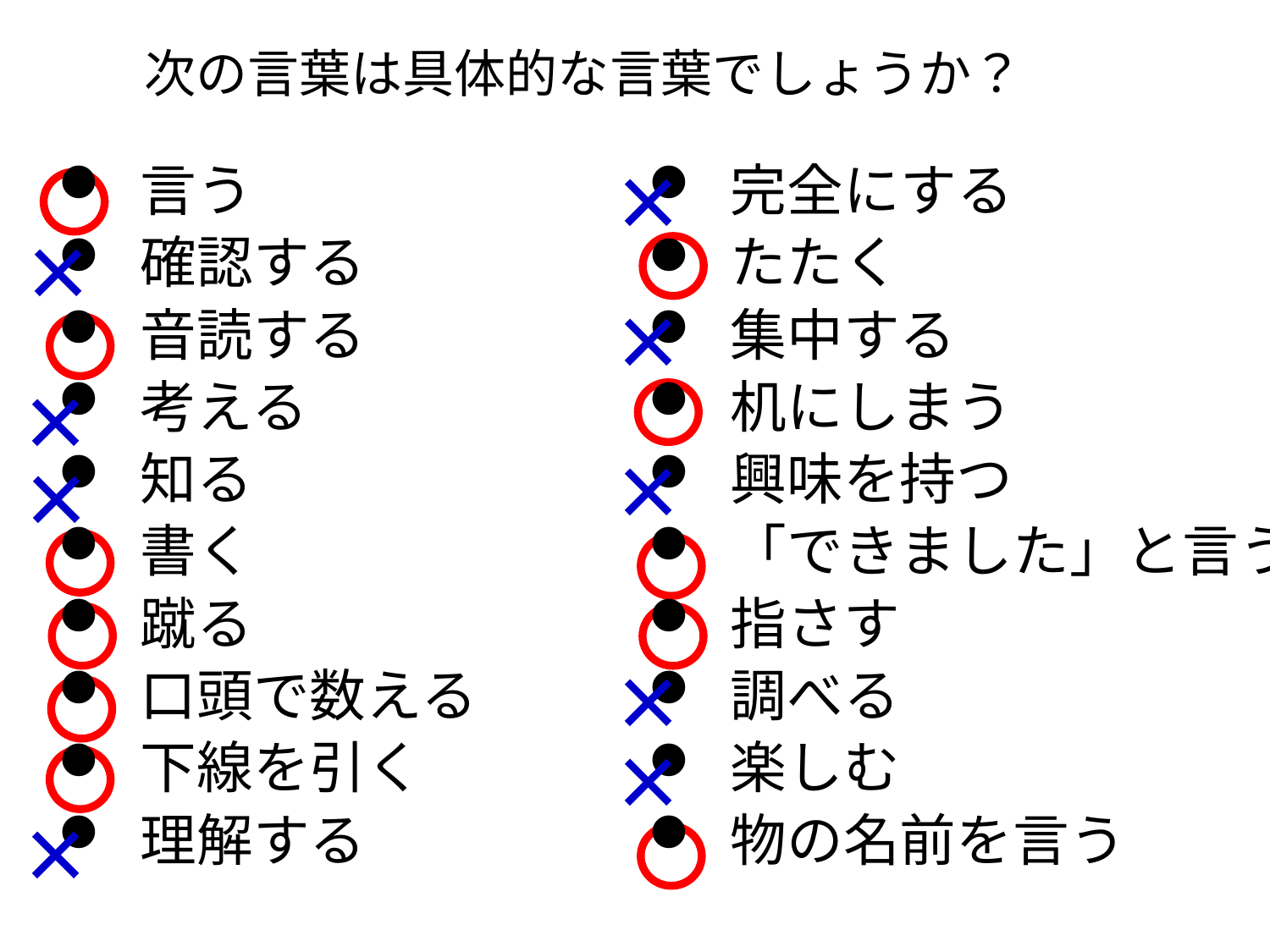

# 次の言葉は具体的な言葉でしょうか？
×
 言う
 確認する
 音読する
 考える
 知る
 書く
 蹴る
 口頭で数える
 下線を引く
 理解する
 完全にする
 たたく
 集中する
 机にしまう
 興味を持つ
 「できました」と言う
 指さす
 調べる
 楽しむ
 物の名前を言う

×

×

×

×
×

×

×

×